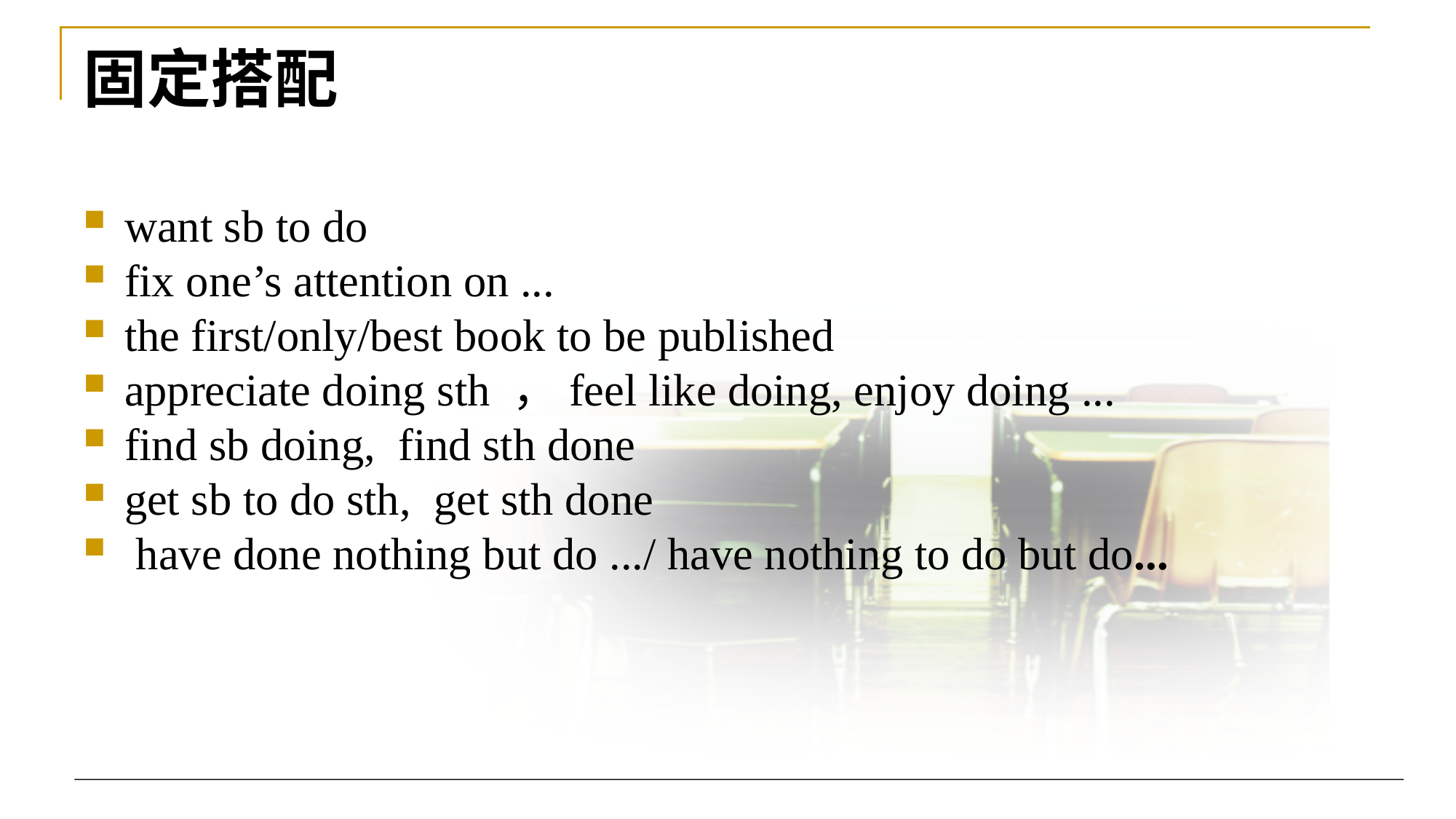

# 固定搭配
want sb to do
fix one’s attention on ...
the first/only/best book to be published
appreciate doing sth ，feel like doing, enjoy doing ...
find sb doing,  find sth done
get sb to do sth,  get sth done
 have done nothing but do .../ have nothing to do but do...